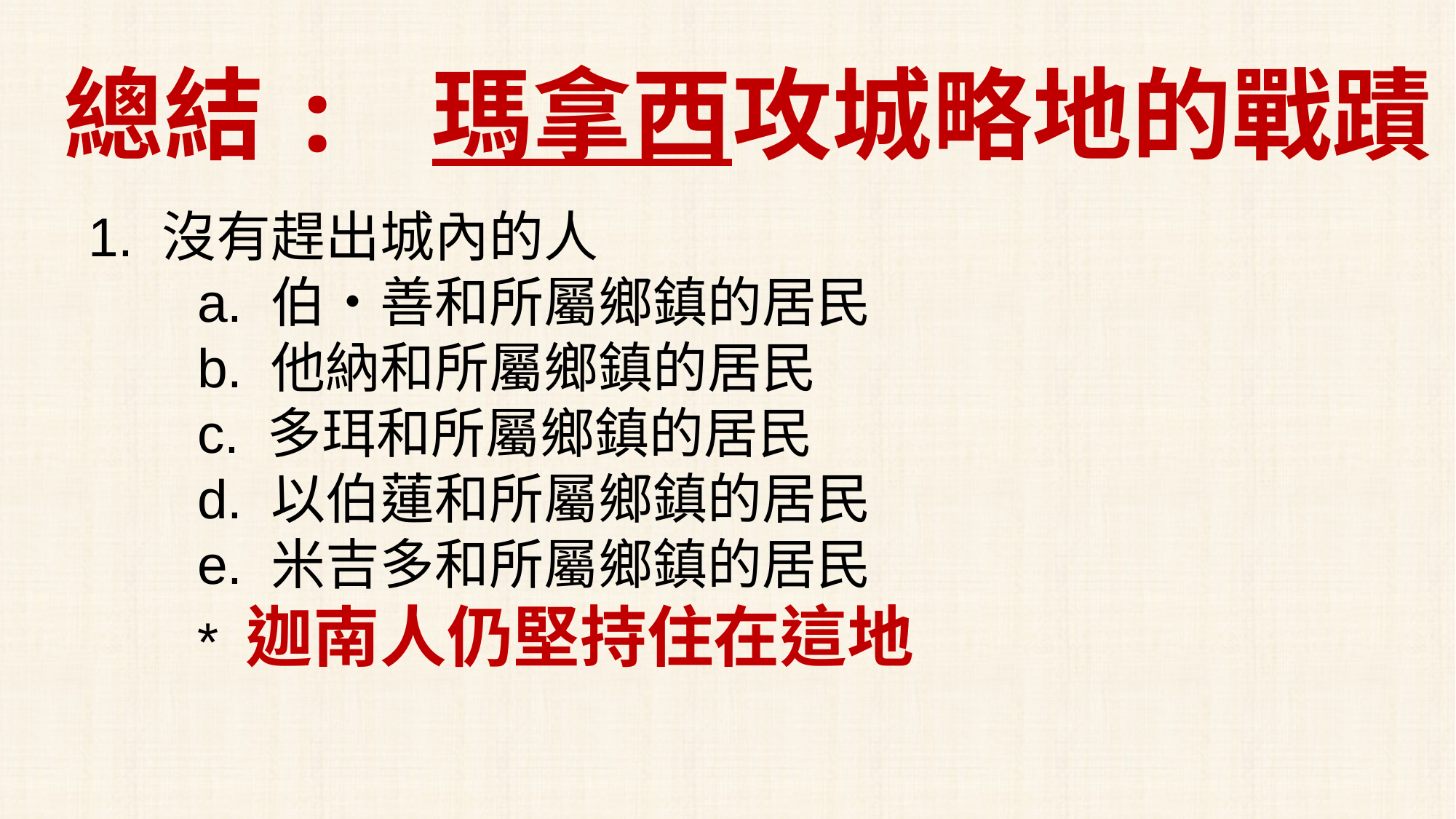

總結: 瑪拿西攻城略地的戰蹟
1. 沒有趕出城內的人
	a. 伯‧善和所屬鄉鎮的居民
	b. 他納和所屬鄉鎮的居民
	c. 多珥和所屬鄉鎮的居民
	d. 以伯蓮和所屬鄉鎮的居民
	e. 米吉多和所屬鄉鎮的居民
	* 迦南人仍堅持住在這地

4. 住山區、尼革夫和低地的迦南人
5. 基列‧亞巴（希伯崙） 亞衲族中最尊大的人，稱為
	 亞巴的城
6. 基列‧西弗（底壁） 文獻之城，書卷之城
7. 迦薩和所屬的領土　
8. 亞實基倫和所屬的領土